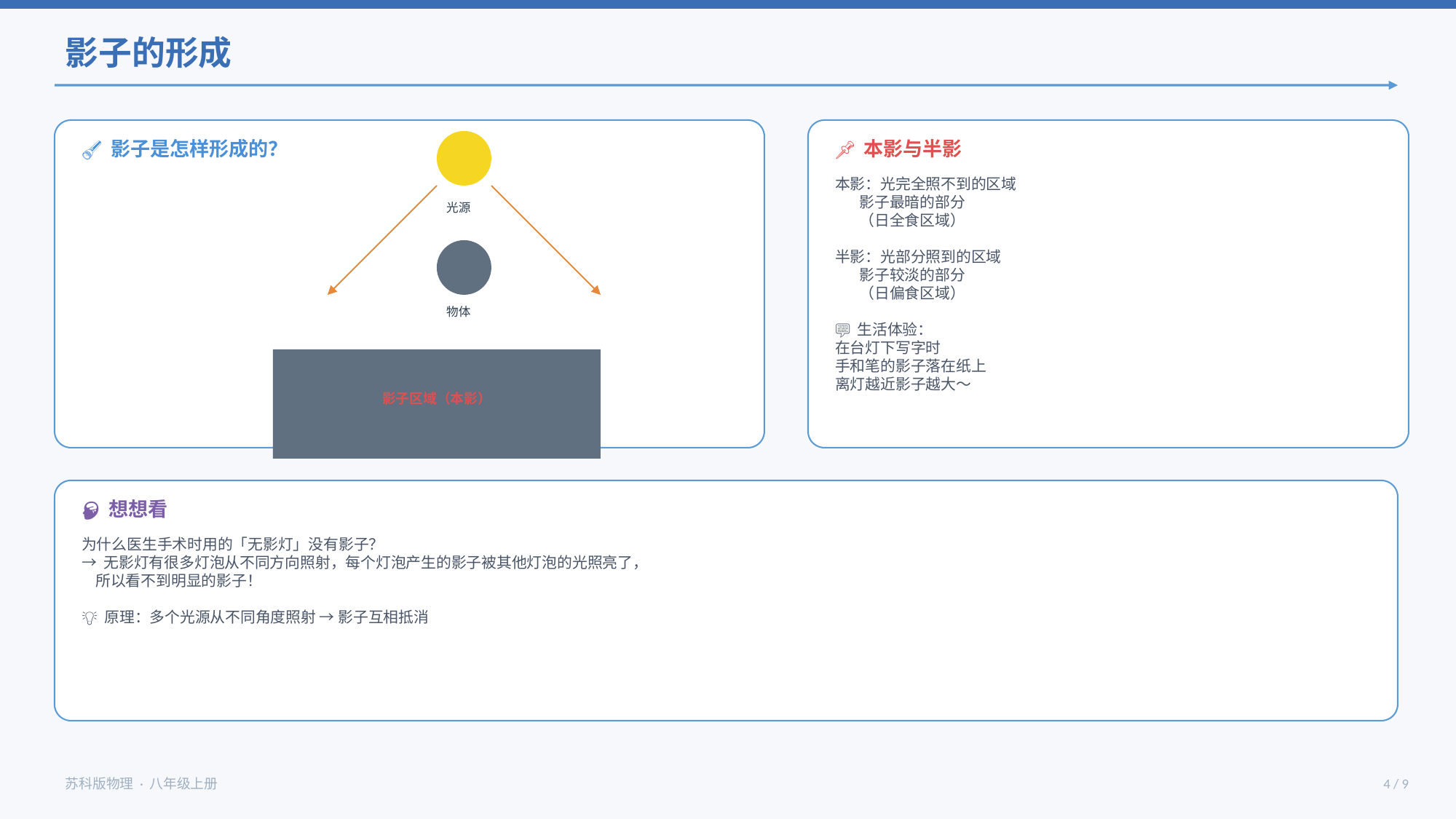

影子的形成

🔦 影子是怎样形成的？
📌 本影与半影

本影：光完全照不到的区域
      影子最暗的部分
      （日全食区域）

半影：光部分照到的区域
      影子较淡的部分
      （日偏食区域）

💬 生活体验：
在台灯下写字时
手和笔的影子落在纸上
离灯越近影子越大～

光源

物体

影子区域（本影）

🧠 想想看
为什么医生手术时用的「无影灯」没有影子？
→ 无影灯有很多灯泡从不同方向照射，每个灯泡产生的影子被其他灯泡的光照亮了，
   所以看不到明显的影子！

💡 原理：多个光源从不同角度照射 → 影子互相抵消
苏科版物理 · 八年级上册
4 / 9